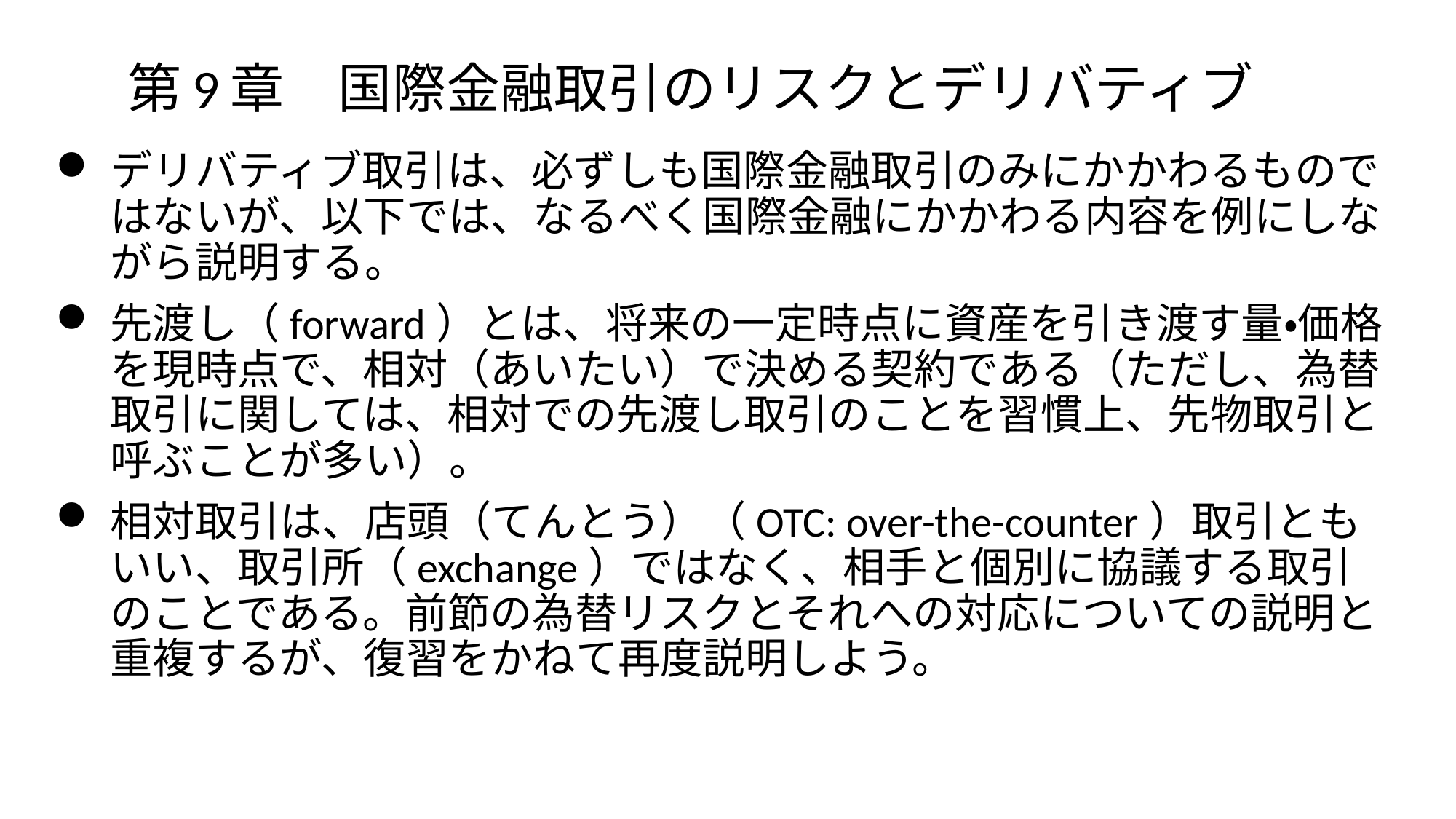

# 第9章　国際金融取引のリスクとデリバティブ
デリバティブ取引は、必ずしも国際金融取引のみにかかわるものではないが、以下では、なるべく国際金融にかかわる内容を例にしながら説明する。
先渡し（forward）とは、将来の一定時点に資産を引き渡す量・価格を現時点で、相対（あいたい）で決める契約である（ただし、為替取引に関しては、相対での先渡し取引のことを習慣上、先物取引と呼ぶことが多い）。
相対取引は、店頭（てんとう）（OTC: over-the-counter）取引ともいい、取引所（exchange）ではなく、相手と個別に協議する取引のことである。前節の為替リスクとそれへの対応についての説明と重複するが、復習をかねて再度説明しよう。